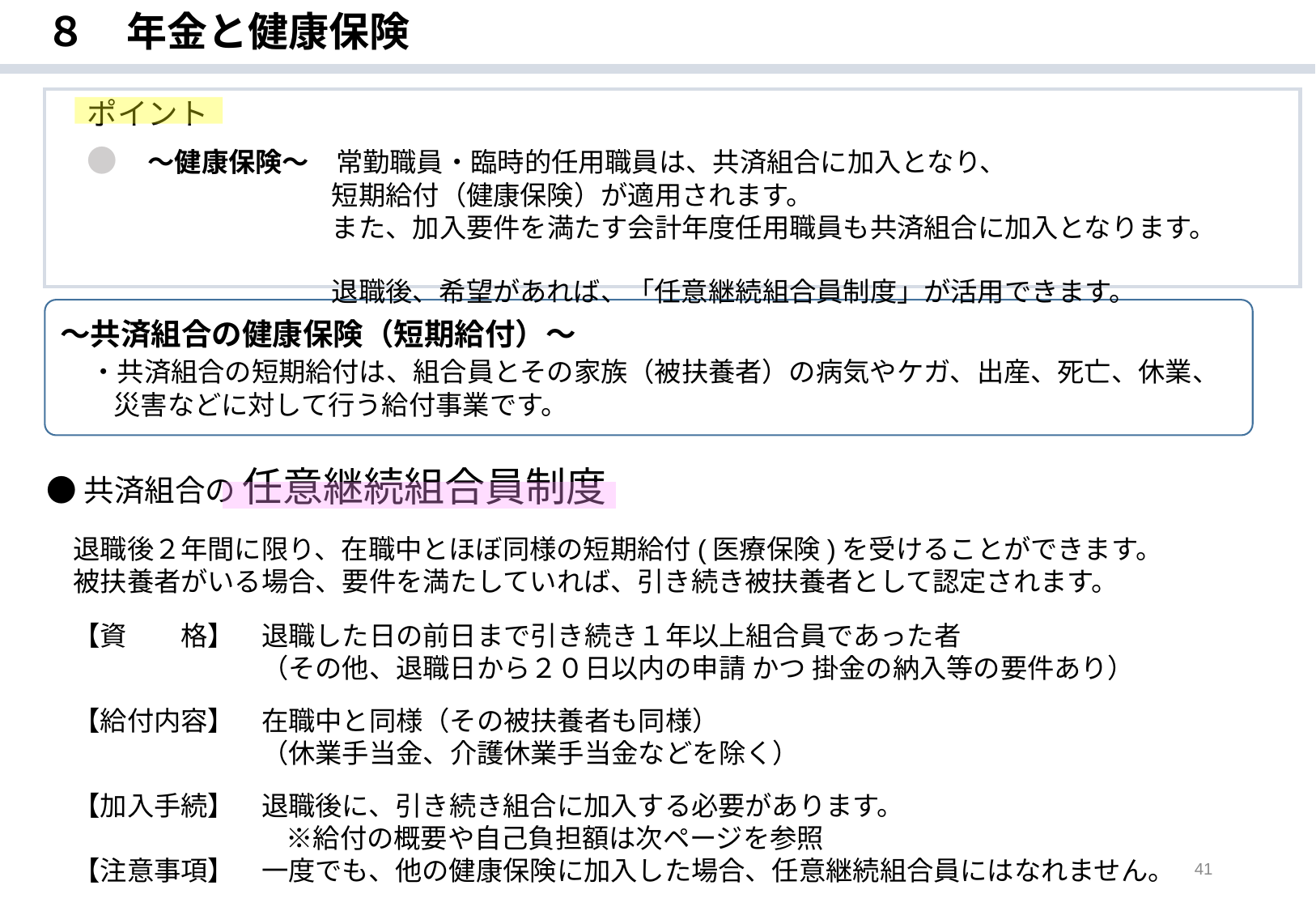

８　年金と健康保険

　ポイント

　●　～健康保険～　常勤職員・臨時的任用職員は、共済組合に加入となり、
　　　　　　　　　　 短期給付（健康保険）が適用されます。
　　　　　　　　　　 また、加入要件を満たす会計年度任用職員も共済組合に加入となります。
　　　　　　　　　　 退職後、希望があれば、「任意継続組合員制度」が活用できます。
～共済組合の健康保険（短期給付）～
　・共済組合の短期給付は、組合員とその家族（被扶養者）の病気やケガ、出産、死亡、休業、
　　災害などに対して行う給付事業です。

●共済組合の 任意継続組合員制度

　退職後２年間に限り、在職中とほぼ同様の短期給付(医療保険)を受けることができます。
　被扶養者がいる場合、要件を満たしていれば、引き続き被扶養者として認定されます。

　【資　　格】　退職した日の前日まで引き続き１年以上組合員であった者
　　　　　　　　（その他、退職日から２０日以内の申請 かつ 掛金の納入等の要件あり）

　【給付内容】　在職中と同様（その被扶養者も同様）
　　　　　　　　（休業手当金、介護休業手当金などを除く）

　【加入手続】　退職後に、引き続き組合に加入する必要があります。
  　　　　　　　　 ※給付の概要や自己負担額は次ページを参照
　【注意事項】　一度でも、他の健康保険に加入した場合、任意継続組合員にはなれません。
41